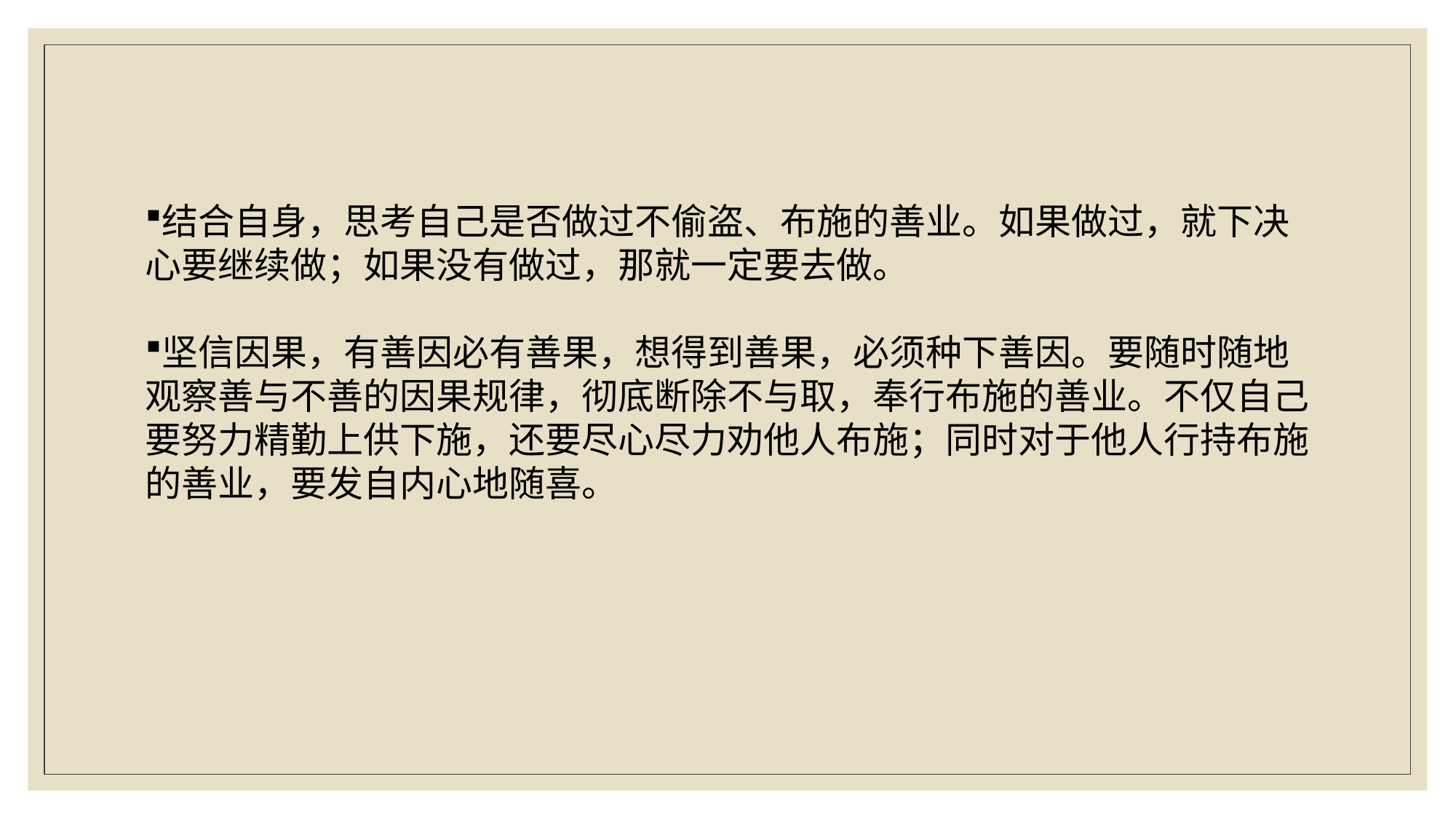

结合自身，思考自己是否做过不偷盗、布施的善业。如果做过，就下决心要继续做；如果没有做过，那就一定要去做。

坚信因果，有善因必有善果，想得到善果，必须种下善因。要随时随地观察善与不善的因果规律，彻底断除不与取，奉行布施的善业。不仅自己要努力精勤上供下施，还要尽心尽力劝他人布施；同时对于他人行持布施的善业，要发自内心地随喜。